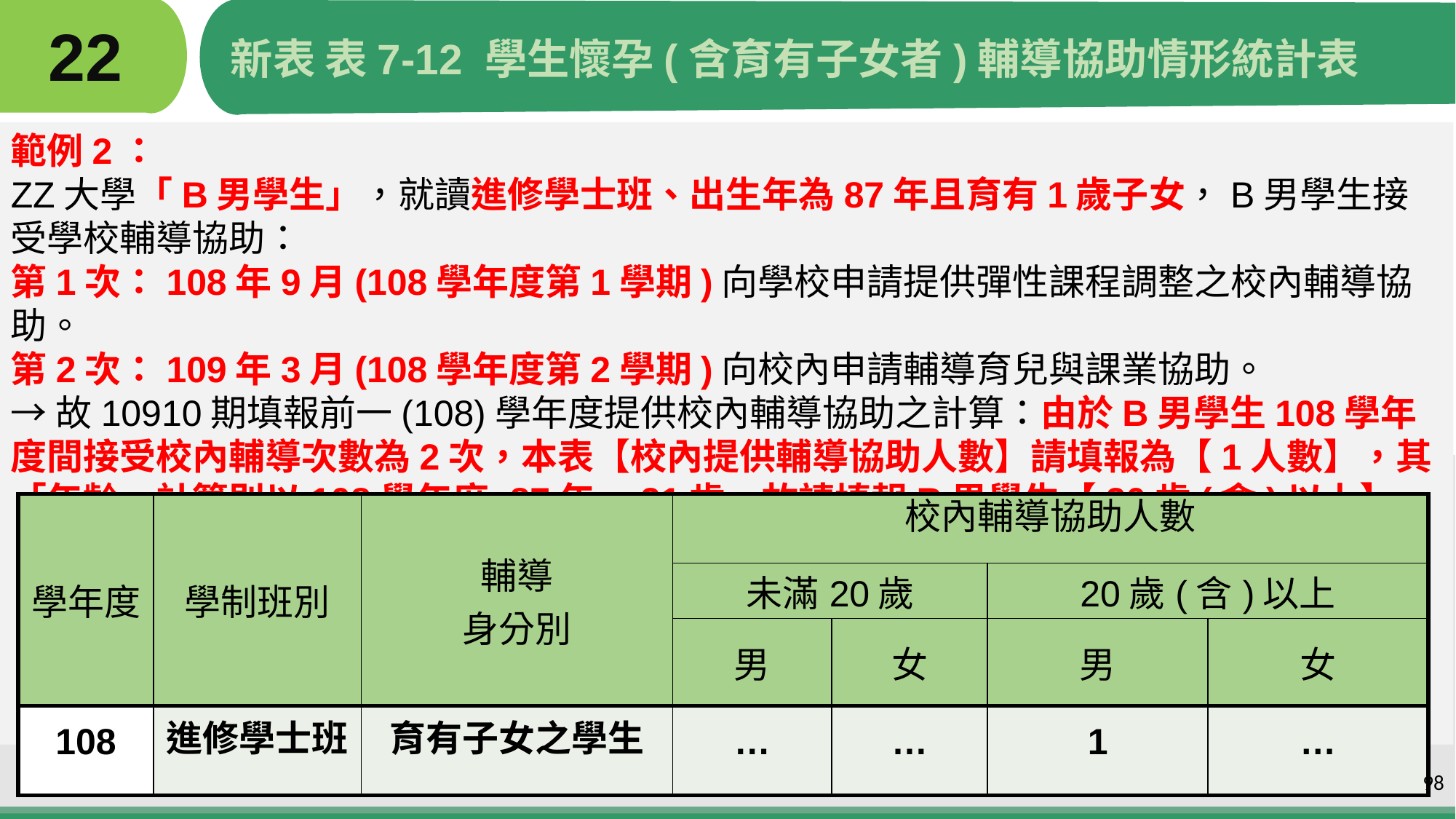

# 22
新表 表7-12 學生懷孕(含育有子女者)輔導協助情形統計表
範例2：
ZZ大學「B男學生」，就讀進修學士班、出生年為87年且育有1歲子女，B男學生接受學校輔導協助：
第1次：108年9月(108學年度第1學期)向學校申請提供彈性課程調整之校內輔導協助。
第2次：109年3月(108學年度第2學期)向校內申請輔導育兒與課業協助。
→故10910期填報前一(108)學年度提供校內輔導協助之計算：由於B男學生108學年度間接受校內輔導次數為2次，本表【校內提供輔導協助人數】請填報為【1人數】，其「年齡」計算則以108學年度-87年＝21歲，故請填報B男學生【20歲(含)以上】。

| 學年度 | 學制班別 | 輔導 身分別 | 校內輔導協助人數 |  |  |  |
| --- | --- | --- | --- | --- | --- | --- |
|  |  |  | 未滿20歲 |  | 20歲(含)以上 |  |
|  |  |  | 男 | 女 | 男 | 女 |
| 108 | 進修學士班 | 育有子女之學生 | … | … | 1 | … |
98